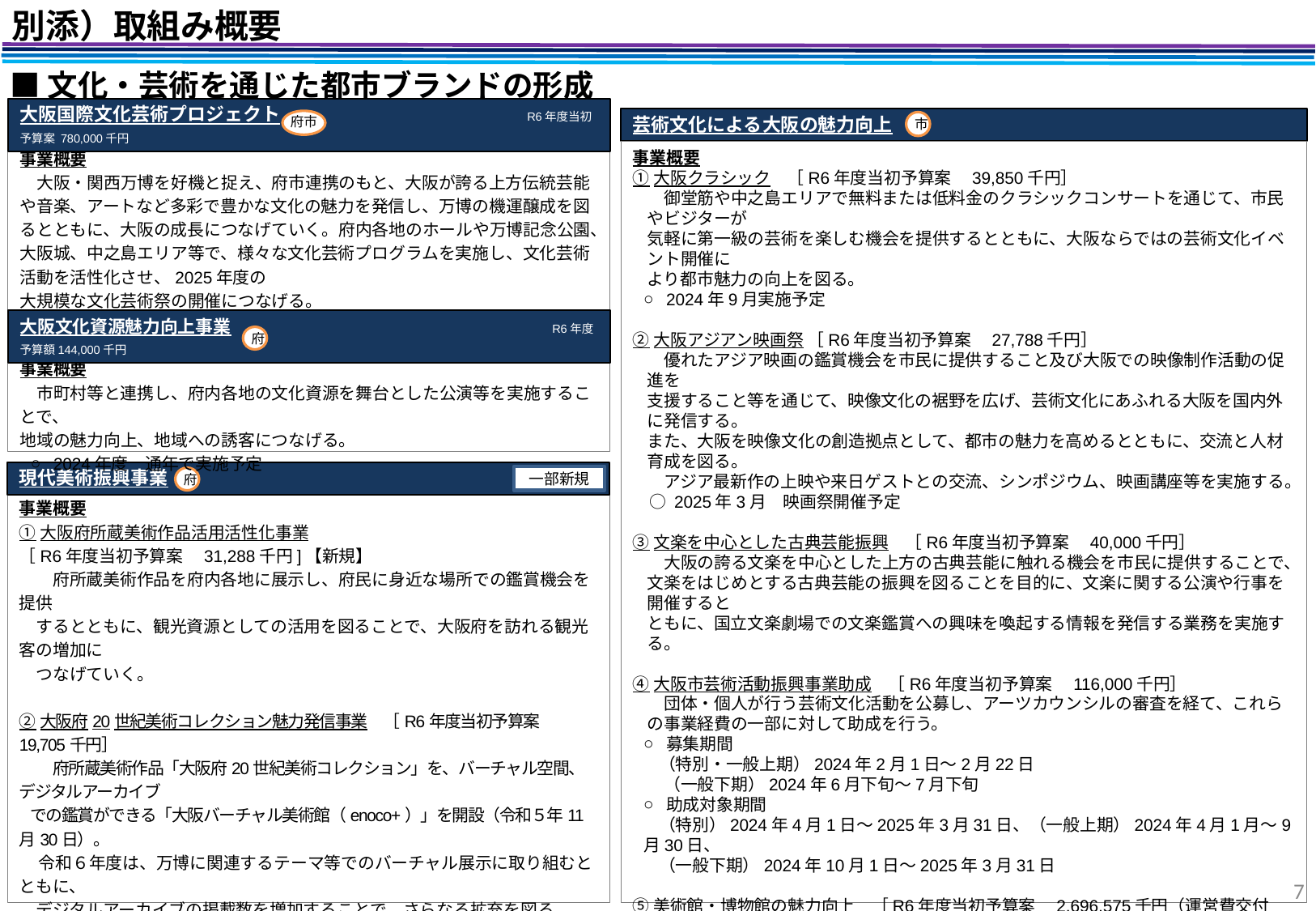

別添）取組み概要
■文化・芸術を通じた都市ブランドの形成
府市

大阪国際文化芸術プロジェクト　　　　　　　　　　　　　R6年度当初予算案 780,000千円
芸術文化による大阪の魅力向上
市
事業概要
　大阪・関西万博を好機と捉え、府市連携のもと、大阪が誇る上方伝統芸能や音楽、アートなど多彩で豊かな文化の魅力を発信し、万博の機運醸成を図るとともに、大阪の成長につなげていく。府内各地のホールや万博記念公園、大阪城、中之島エリア等で、様々な文化芸術プログラムを実施し、文化芸術活動を活性化させ、2025年度の
大規模な文化芸術祭の開催につなげる。
2024年度　通年で実施予定
事業概要
①大阪クラシック　［R6年度当初予算案　39,850千円］
　御堂筋や中之島エリアで無料または低料金のクラシックコンサートを通じて、市民やビジターが
気軽に第一級の芸術を楽しむ機会を提供するとともに、大阪ならではの芸術文化イベント開催に
より都市魅力の向上を図る。
2024年9月実施予定

②大阪アジアン映画祭 ［R6年度当初予算案　27,788千円］
　優れたアジア映画の鑑賞機会を市民に提供すること及び大阪での映像制作活動の促進を
支援すること等を通じて、映像文化の裾野を広げ、芸術文化にあふれる大阪を国内外に発信する。
また、大阪を映像文化の創造拠点として、都市の魅力を高めるとともに、交流と人材育成を図る。
　アジア最新作の上映や来日ゲストとの交流、シンポジウム、映画講座等を実施する。
　○ 2025年3月　映画祭開催予定

③文楽を中心とした古典芸能振興　［R6年度当初予算案　40,000千円］
　大阪の誇る文楽を中心とした上方の古典芸能に触れる機会を市民に提供することで、
文楽をはじめとする古典芸能の振興を図ることを目的に、文楽に関する公演や行事を開催すると
ともに、国立文楽劇場での文楽鑑賞への興味を喚起する情報を発信する業務を実施する。

④大阪市芸術活動振興事業助成　［R6年度当初予算案　116,000千円］
　団体・個人が行う芸術文化活動を公募し、アーツカウンシルの審査を経て、これらの事業経費の一部に対して助成を行う。
募集期間
   （特別・一般上期）2024年2月1日～2月22日
　 （一般下期）2024年6月下旬～7月下旬
助成対象期間
   （特別）2024年4月1日～2025年3月31日、（一般上期）2024年4月1月～9月30日、
   （一般下期）2024年10月1日～2025年3月31日

⑤美術館・博物館の魅力向上　［R6年度当初予算案　2,696,575千円（運営費交付金）］
　「都市のコアとしてのミュージアム」の実現に向けて、（地独）大阪市博物館機構に第２期（2024～2028年度）中期目標を示し、運営費交付金を交付。大阪市博物館機構は、
来館者目線に立った徹底したサービスの向上、博物館・美術館を一体的に運営する強みを
活かした活動に重点的に取り組む。
2024年度　集客力のある展覧会の誘致及び開催・戦略的広報の展開（大阪市博物館機構実施）
大阪文化資源魅力向上事業　　　　　　　　　　　　　　　　　　R6年度予算額144,000千円
府
事業概要
　市町村等と連携し、府内各地の文化資源を舞台とした公演等を実施することで、
地域の魅力向上、地域への誘客につなげる。
2024年度　通年で実施予定
現代美術振興事業
一部新規
府
事業概要
①大阪府所蔵美術作品活用活性化事業
［R6年度当初予算案　31,288千円]【新規】
　　府所蔵美術作品を府内各地に展示し、府民に身近な場所での鑑賞機会を提供
　するとともに、観光資源としての活用を図ることで、大阪府を訪れる観光客の増加に
　つなげていく。

②大阪府20世紀美術コレクション魅力発信事業　［R6年度当初予算案　19,705千円］
　　府所蔵美術作品「大阪府20世紀美術コレクション」を、バーチャル空間、デジタルアーカイブ
  での鑑賞ができる「大阪バーチャル美術館（enoco+）」を開設（令和５年11月30日）。
    令和６年度は、万博に関連するテーマ等でのバーチャル展示に取り組むとともに、
　デジタルアーカイブの掲載数を増加することで、さらなる拡充を図る。

③オオサカアートビレッジ事業　［R6年度当初予算案　46,093千円]【新規】
    万博会場から目視可能な咲洲庁舎の外壁を活用した大規模な光のデジタルアート
  を展開。大阪におけるアート活動の機運を醸成するとともに、アートによる都市魅力の
  向上を図り、大阪への誘客につなげていく。
7